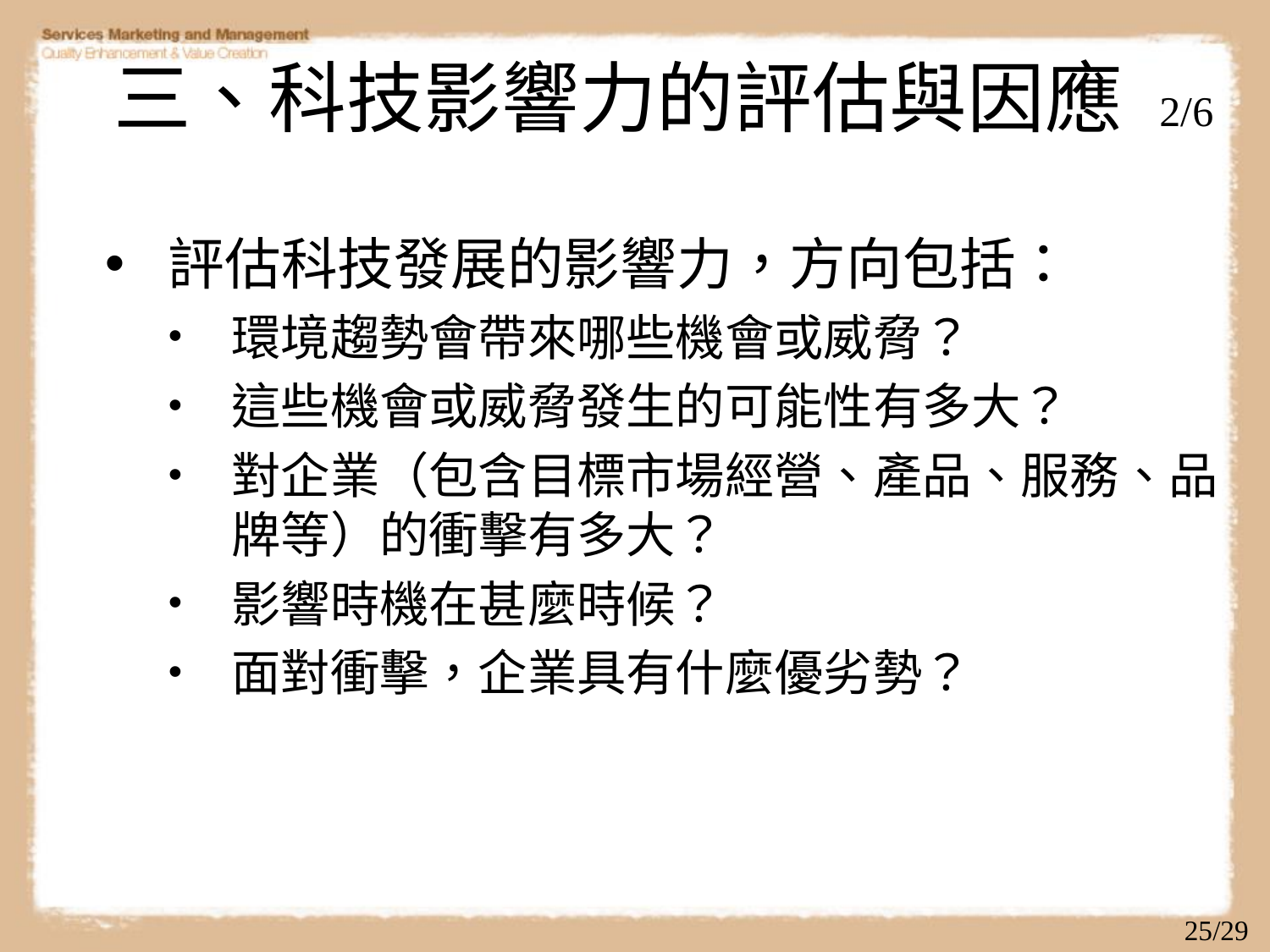

# 三、科技影響力的評估與因應 2/6
評估科技發展的影響力，方向包括：
環境趨勢會帶來哪些機會或威脅？
這些機會或威脅發生的可能性有多大？
對企業（包含目標市場經營、產品、服務、品牌等）的衝擊有多大？
影響時機在甚麼時候？
面對衝擊，企業具有什麼優劣勢？